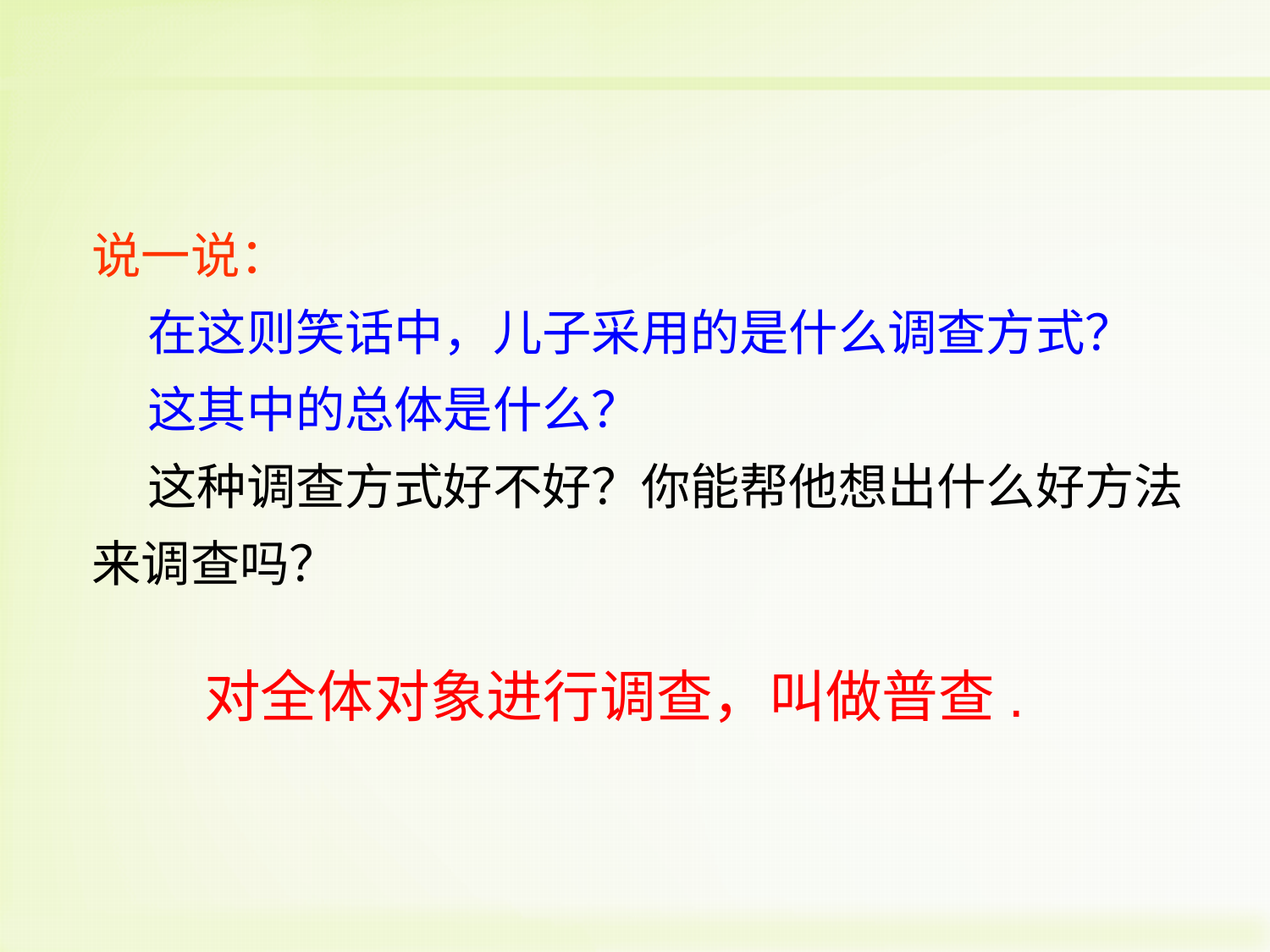

说一说：
    在这则笑话中，儿子采用的是什么调查方式？
    这其中的总体是什么？
    这种调查方式好不好？你能帮他想出什么好方法来调查吗？
对全体对象进行调查，叫做普查.